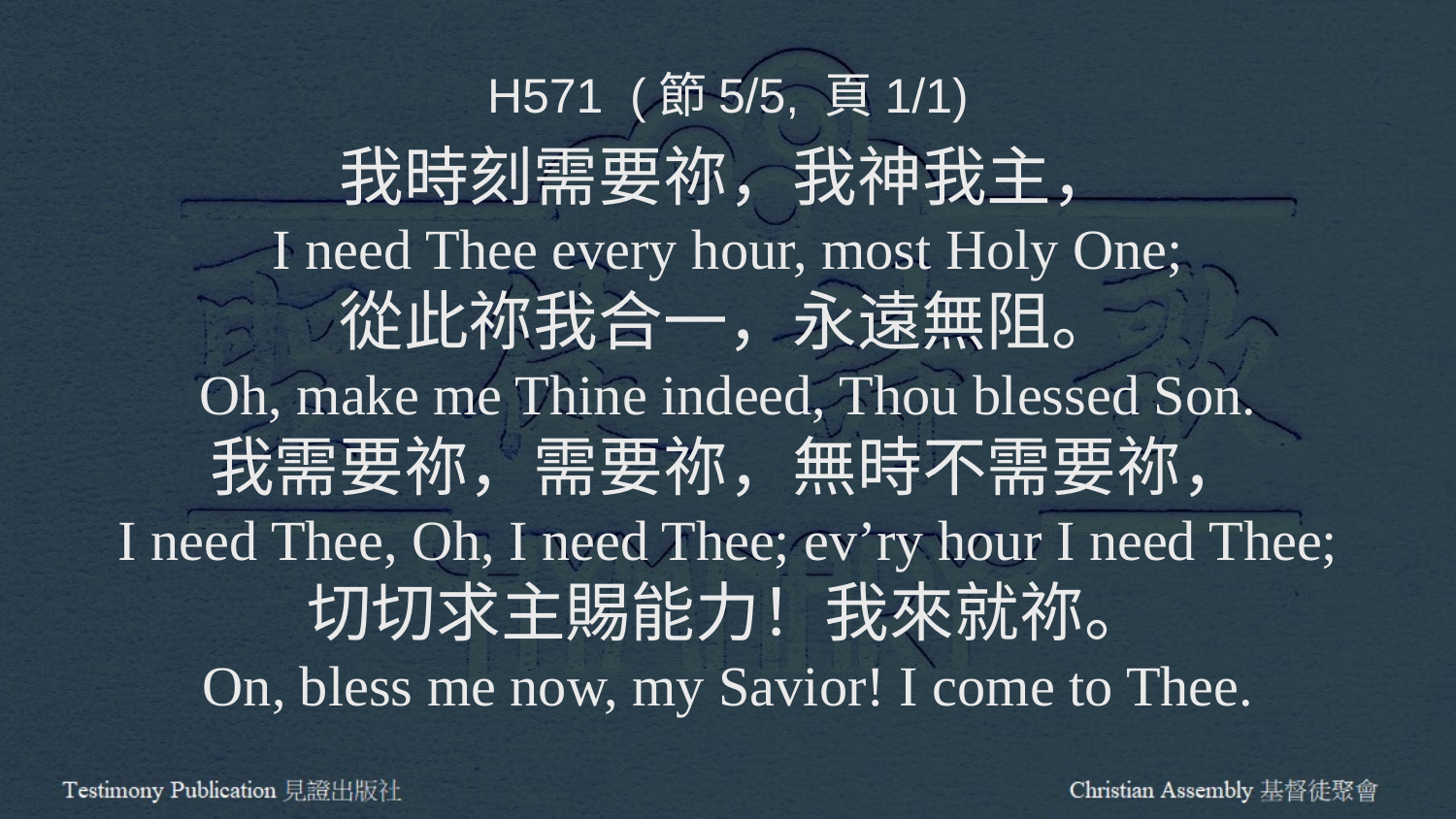

H571  (節5/5, 頁1/1)
我時刻需要祢，我神我主，
I need Thee every hour, most Holy One;
從此祢我合一，永遠無阻。
Oh, make me Thine indeed, Thou blessed Son.
我需要祢，需要祢，無時不需要祢，
I need Thee, Oh, I need Thee; ev’ry hour I need Thee;
切切求主賜能力！我來就祢。
On, bless me now, my Savior! I come to Thee.